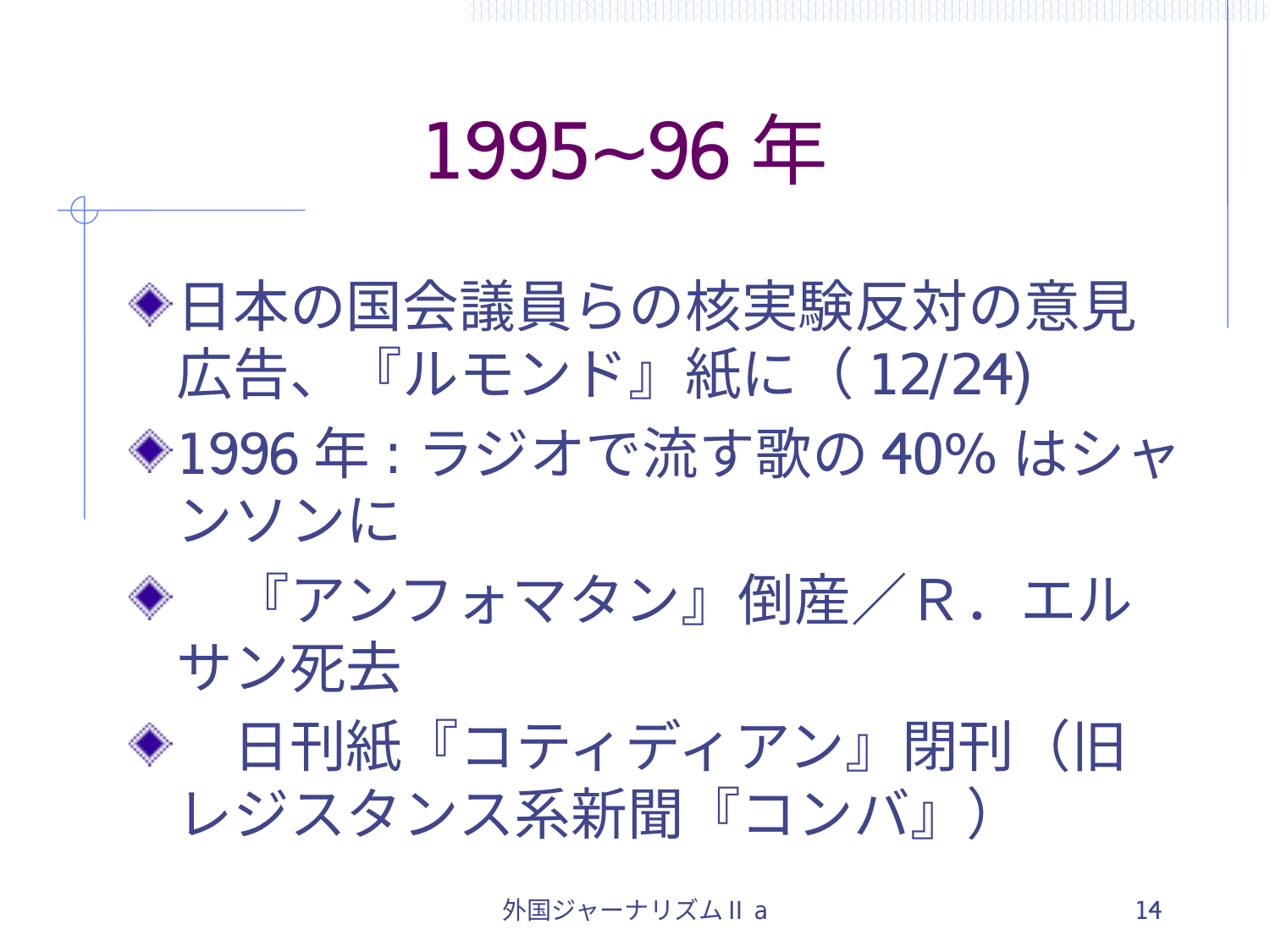

# 1995~96年
日本の国会議員らの核実験反対の意見広告、『ルモンド』紙に（12/24)
1996年:ラジオで流す歌の40%はシャンソンに
　『アンフォマタン』倒産／Ｒ．エルサン死去
　日刊紙『コティディアン』閉刊（旧レジスタンス系新聞『コンバ』）

外国ジャーナリズムⅡa
14